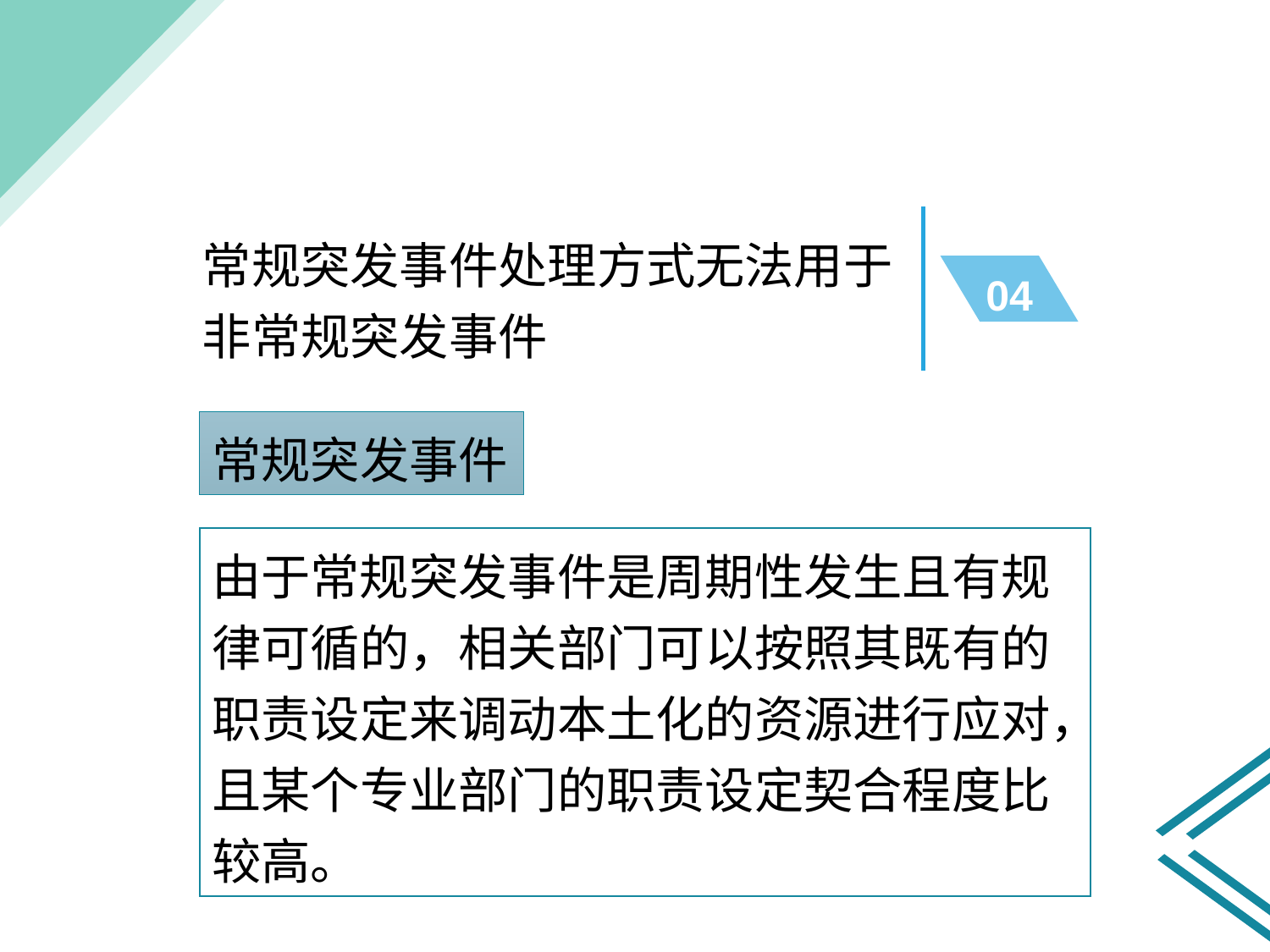

常规突发事件处理方式无法用于非常规突发事件
04
常规突发事件
由于常规突发事件是周期性发生且有规律可循的，相关部门可以按照其既有的职责设定来调动本土化的资源进行应对，且某个专业部门的职责设定契合程度比较高。